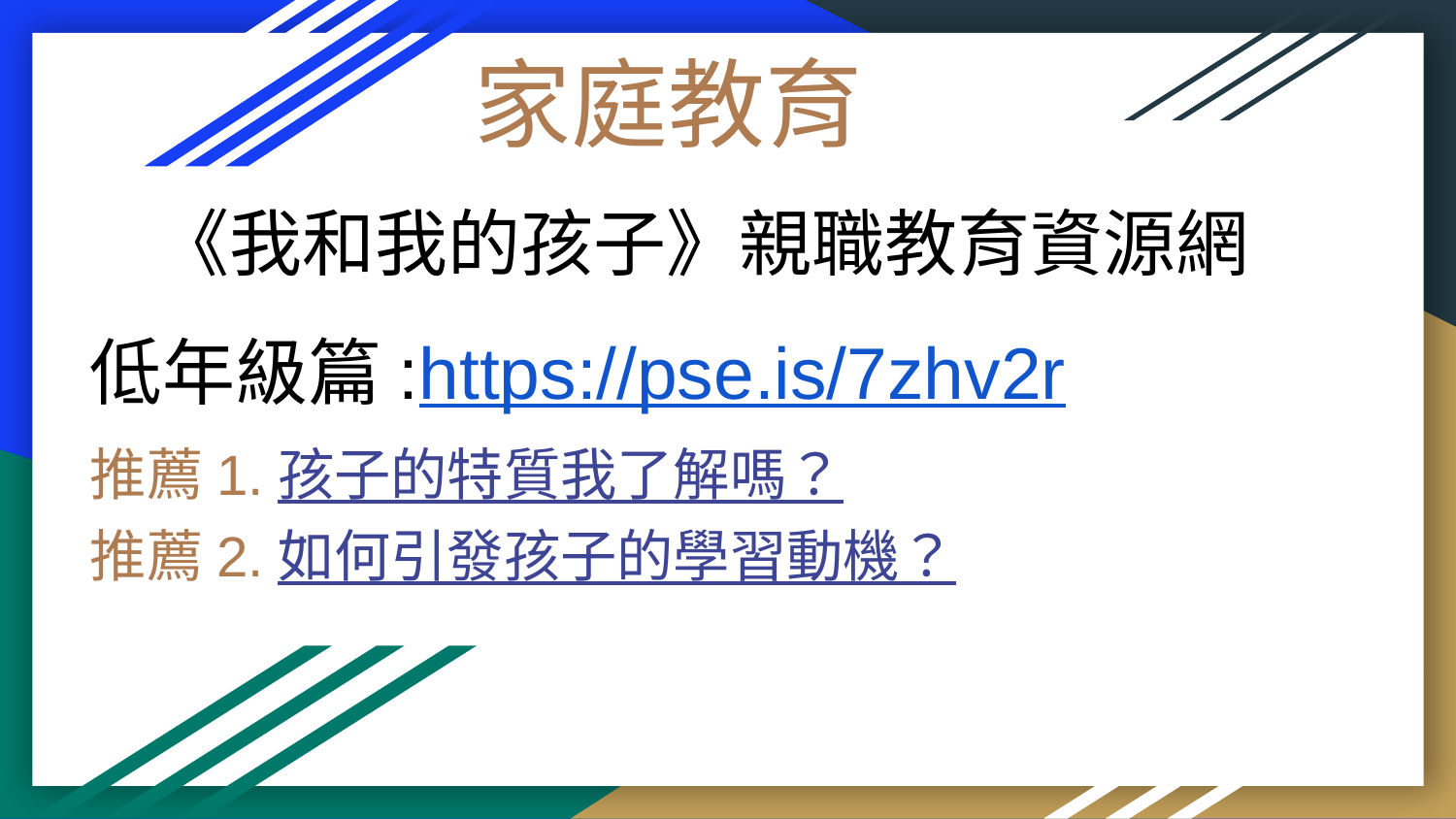

# 家庭教育
《我和我的孩子》親職教育資源網
低年級篇:https://pse.is/7zhv2r
推薦1.孩子的特質我了解嗎？
推薦2.如何引發孩子的學習動機？